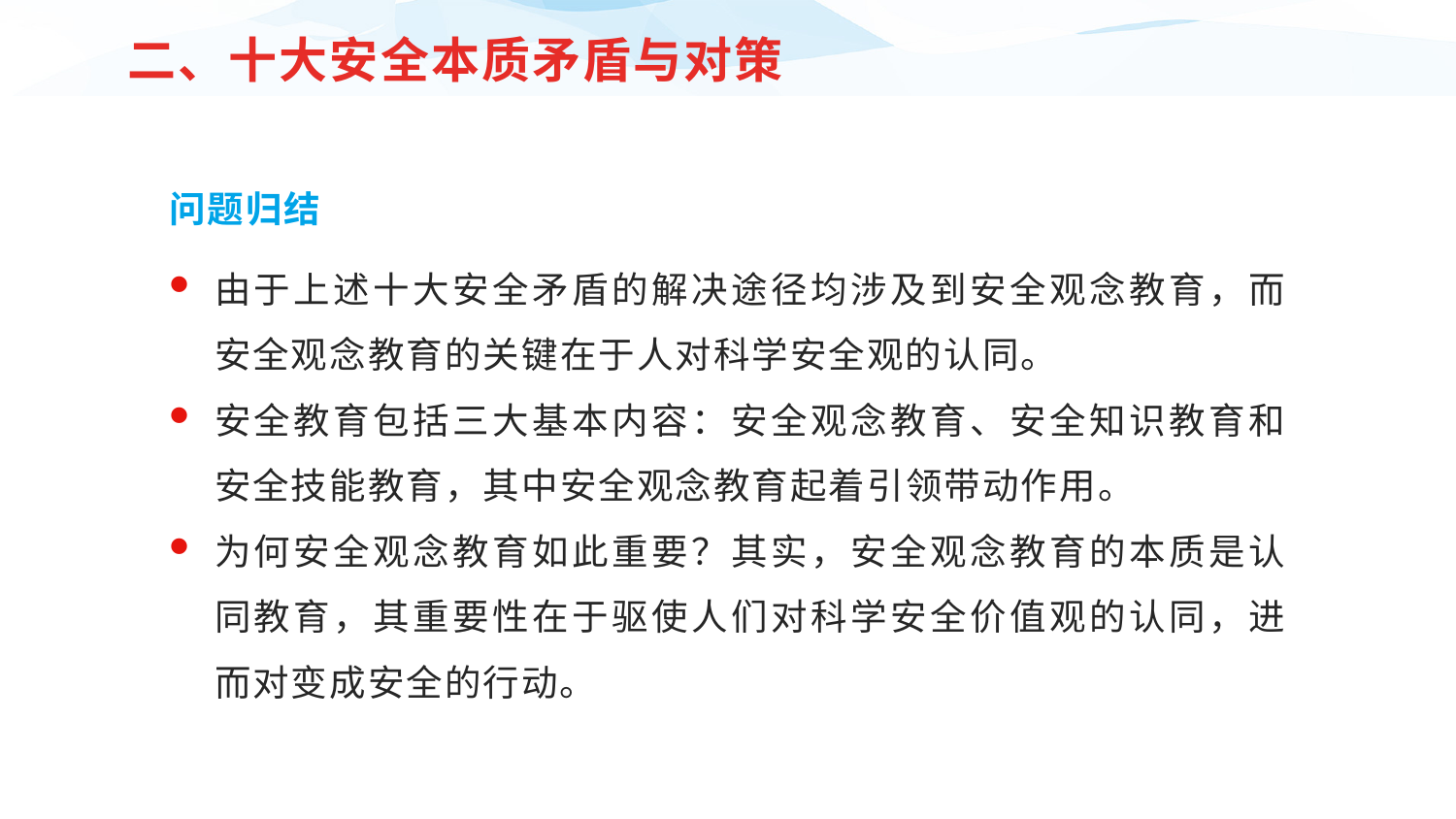

二、十大安全本质矛盾与对策
问题归结
由于上述十大安全矛盾的解决途径均涉及到安全观念教育，而安全观念教育的关键在于人对科学安全观的认同。
安全教育包括三大基本内容：安全观念教育、安全知识教育和安全技能教育，其中安全观念教育起着引领带动作用。
为何安全观念教育如此重要？其实，安全观念教育的本质是认同教育，其重要性在于驱使人们对科学安全价值观的认同，进而对变成安全的行动。